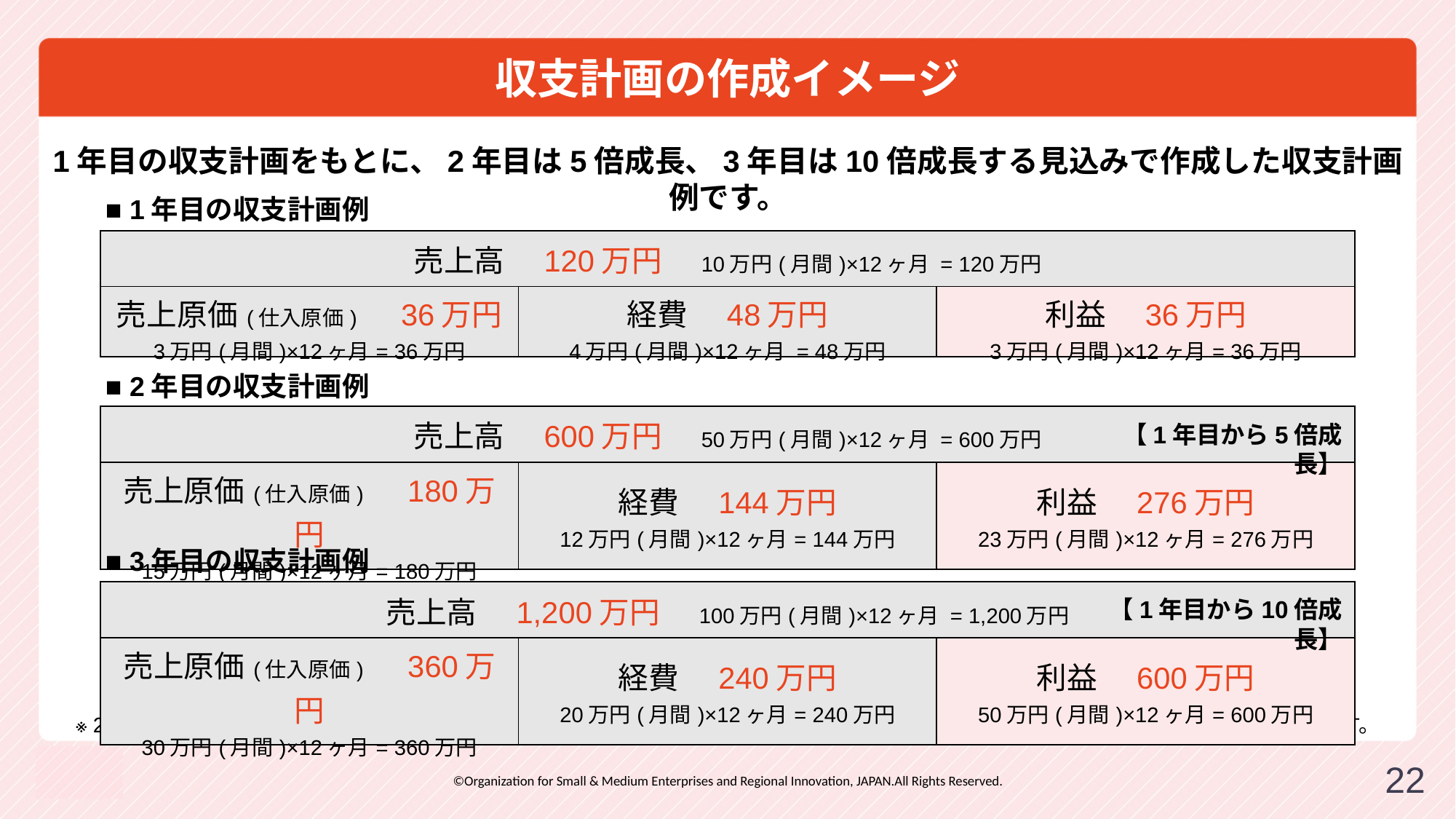

# 収支計画の作成イメージ
1年目の収支計画をもとに、2年目は5倍成長、3年目は10倍成長する見込みで作成した収支計画例です。
■ 1年目の収支計画例
| 売上高　120万円　10万円(月間)×12ヶ月 = 120万円 |  |  |
| --- | --- | --- |
| 売上原価(仕入原価)　36万円 3万円(月間)×12ヶ月= 36万円 | 経費　48万円 4万円(月間)×12ヶ月 = 48万円 | 利益　36万円 3万円(月間)×12ヶ月= 36万円 |
■ 2年目の収支計画例
| 売上高　600万円　50万円(月間)×12ヶ月 = 600万円 |  |  |
| --- | --- | --- |
| 売上原価(仕入原価)　180万円 15万円(月間)×12ヶ月= 180万円 | 経費　144万円 12万円(月間)×12ヶ月= 144万円 | 利益　276万円 23万円(月間)×12ヶ月= 276万円 |
【1年目から5倍成長】
■ 3年目の収支計画例
| 売上高　1,200万円　100万円(月間)×12ヶ月 = 1,200万円 |  |  |
| --- | --- | --- |
| 売上原価(仕入原価)　360万円 30万円(月間)×12ヶ月= 360万円 | 経費　240万円 20万円(月間)×12ヶ月= 240万円 | 利益　600万円 50万円(月間)×12ヶ月= 600万円 |
【1年目から10倍成長】
※2年目の収支計画例は、1年目から順調に成長して売上高が上がっていくイメージを掴んでもらうための参考例として記載しています。